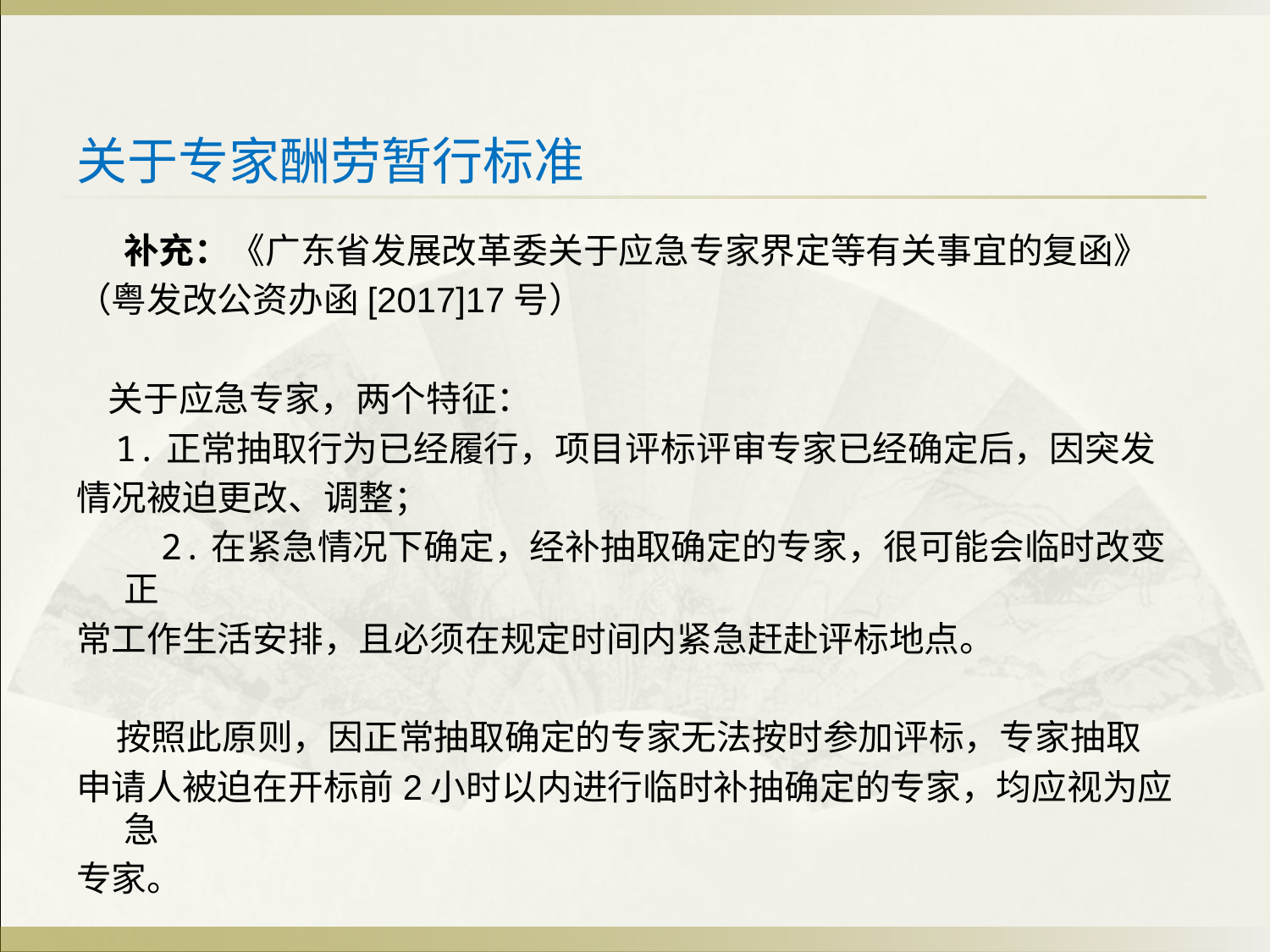

# 关于专家酬劳暂行标准
     补充：《广东省发展改革委关于应急专家界定等有关事宜的复函》
（粤发改公资办函[2017]17号）

   关于应急专家，两个特征：
    1.正常抽取行为已经履行，项目评标评审专家已经确定后，因突发
情况被迫更改、调整；
    2.在紧急情况下确定，经补抽取确定的专家，很可能会临时改变正
常工作生活安排，且必须在规定时间内紧急赶赴评标地点。

    按照此原则，因正常抽取确定的专家无法按时参加评标，专家抽取
申请人被迫在开标前2小时以内进行临时补抽确定的专家，均应视为应急
专家。